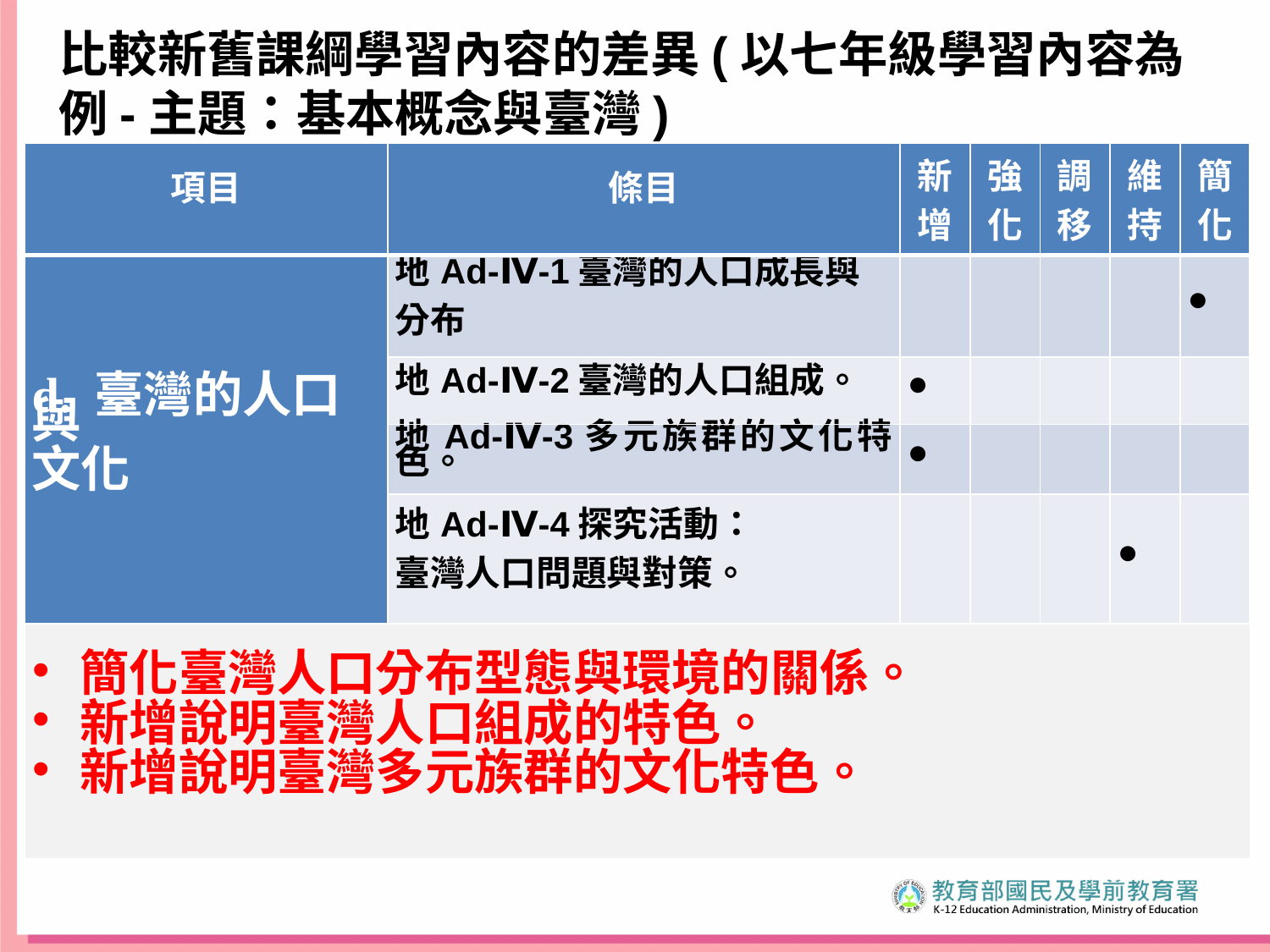

比較新舊課綱學習內容的差異(以七年級學習內容為例-主題：基本概念與臺灣)

| 項目 | 條目 | 新 增 | 強 化 | 調 移 | 維 持 | 簡 化 |
| --- | --- | --- | --- | --- | --- | --- |
| d. 臺灣的人口與 文化 | 地Ad-Ⅳ-1臺灣的人口成長與 分布 |  |  |  |  | ● |
|  | 地Ad-Ⅳ-2臺灣的人口組成。 | ● |  |  |  |  |
|  | 地Ad-Ⅳ-3多元族群的文化特色。 | ● |  |  |  |  |
|  | 地Ad-Ⅳ-4探究活動： 臺灣人口問題與對策。 |  |  |  | ● |  |
| 簡化臺灣人口分布型態與環境的關係。 新增說明臺灣人口組成的特色。 新增說明臺灣多元族群的文化特色。 |
| --- |